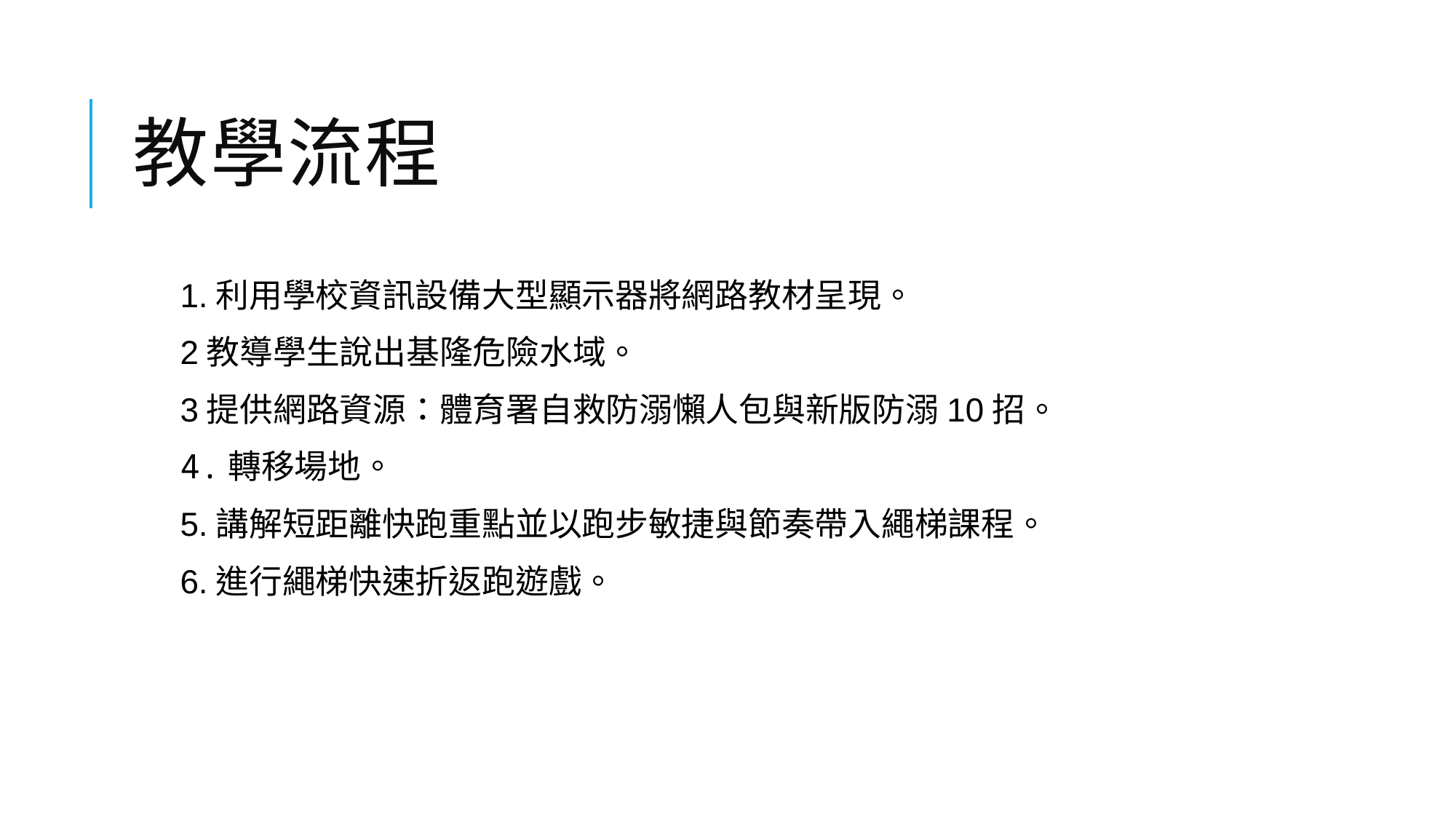

# 教學流程
1.利用學校資訊設備大型顯示器將網路教材呈現。
2教導學生說出基隆危險水域。
3提供網路資源：體育署自救防溺懶人包與新版防溺10招。
4.轉移場地。
5.講解短距離快跑重點並以跑步敏捷與節奏帶入繩梯課程。
6.進行繩梯快速折返跑遊戲。